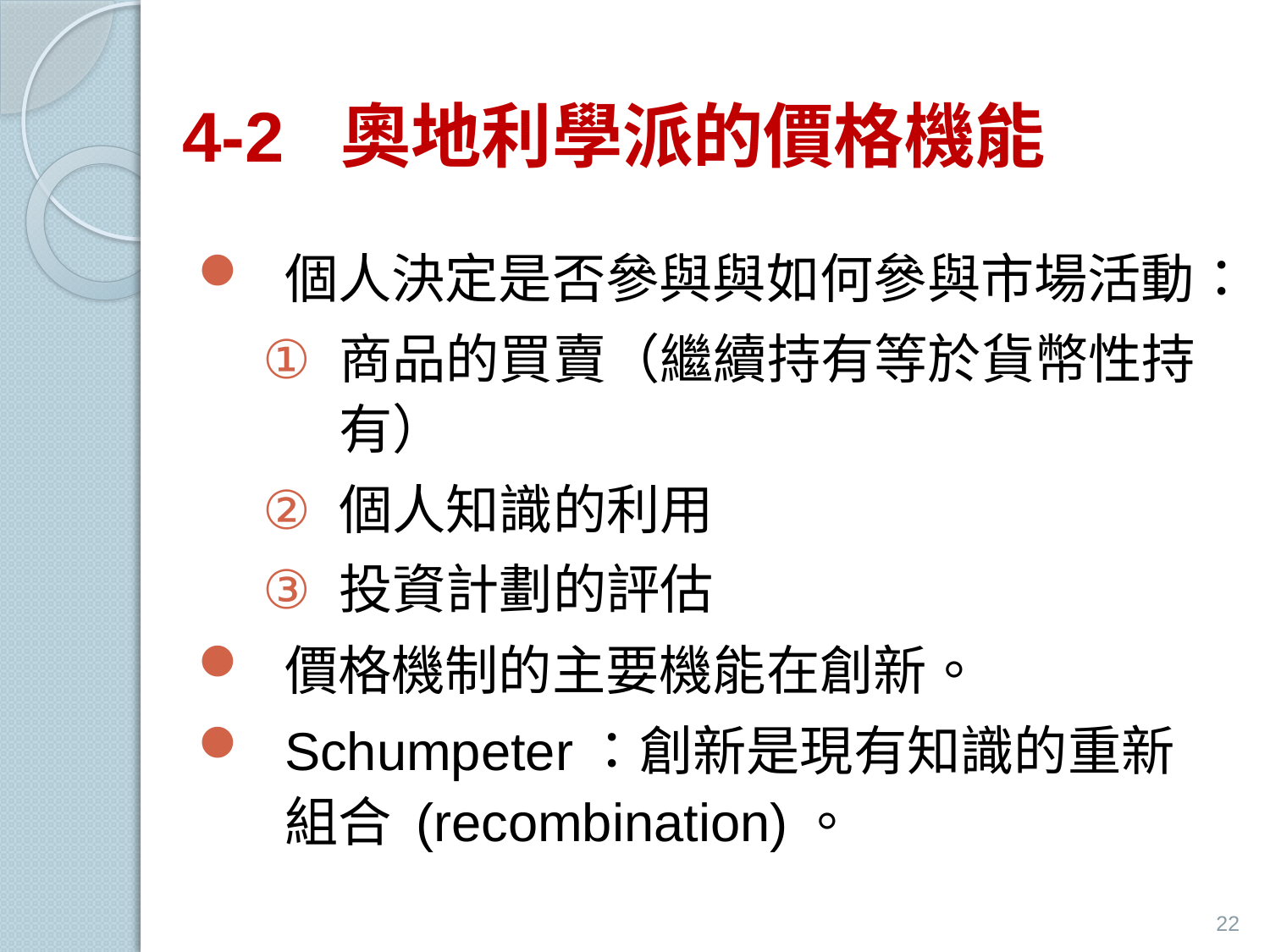

# 4-2  奧地利學派的價格機能
個人決定是否參與與如何參與市場活動：
商品的買賣（繼續持有等於貨幣性持有）
個人知識的利用
投資計劃的評估
價格機制的主要機能在創新。
Schumpeter：創新是現有知識的重新組合 (recombination)。
22